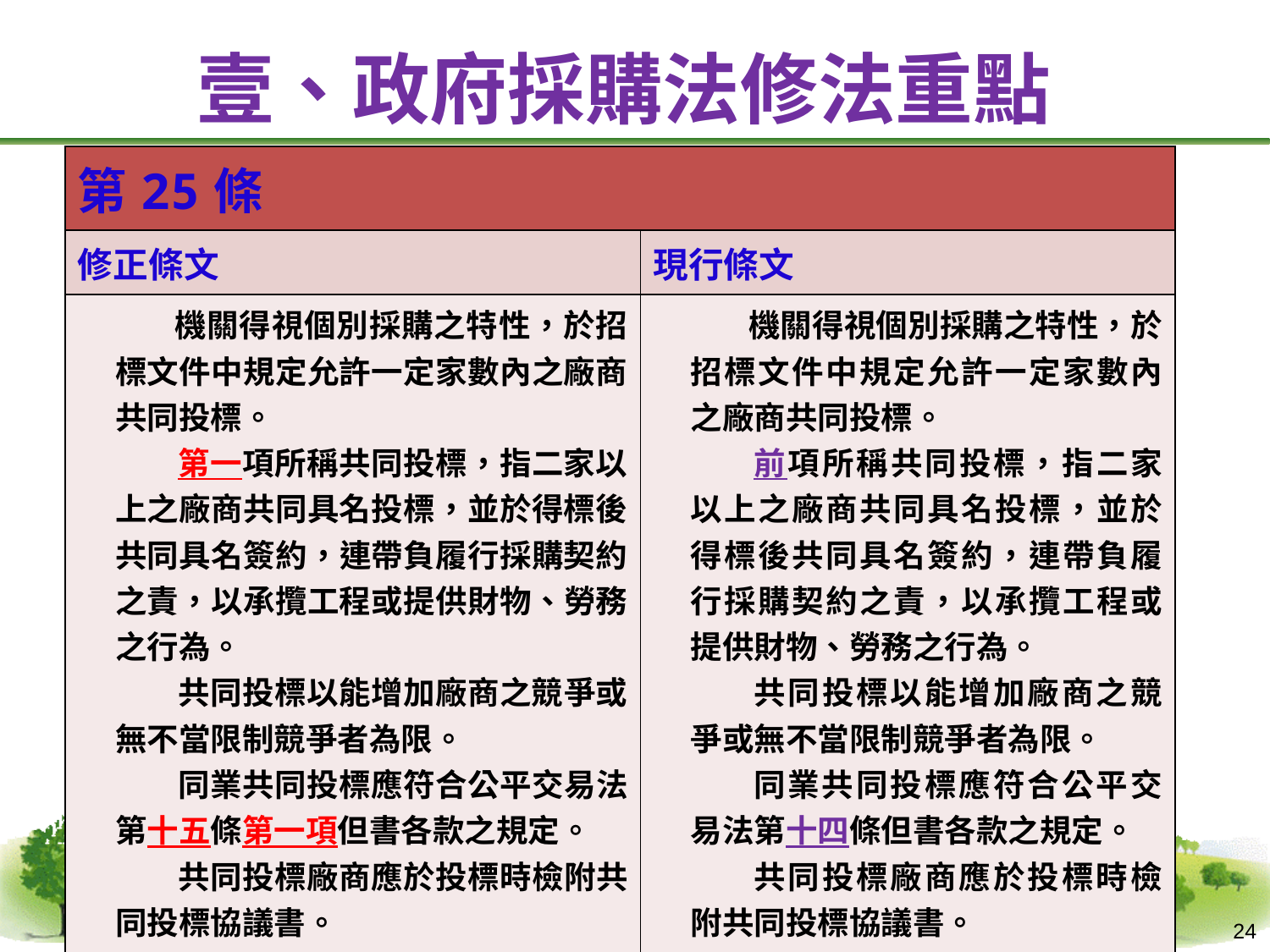

# 壹、政府採購法修法重點
| 第25條 |  |
| --- | --- |
| 修正條文 | 現行條文 |
| 機關得視個別採購之特性，於招標文件中規定允許一定家數內之廠商共同投標。 第一項所稱共同投標，指二家以上之廠商共同具名投標，並於得標後共同具名簽約，連帶負履行採購契約之責，以承攬工程或提供財物、勞務之行為。 共同投標以能增加廠商之競爭或無不當限制競爭者為限。 同業共同投標應符合公平交易法第十五條第一項但書各款之規定。 共同投標廠商應於投標時檢附共同投標協議書。 共同投標辦法，由主管機關定之。 | 機關得視個別採購之特性，於招標文件中規定允許一定家數內之廠商共同投標。 前項所稱共同投標，指二家以上之廠商共同具名投標，並於得標後共同具名簽約，連帶負履行採購契約之責，以承攬工程或提供財物、勞務之行為。 共同投標以能增加廠商之競爭或無不當限制競爭者為限。 同業共同投標應符合公平交易法第十四條但書各款之規定。 共同投標廠商應於投標時檢附共同投標協議書。 共同投標辦法，由主管機關定之。 |
24